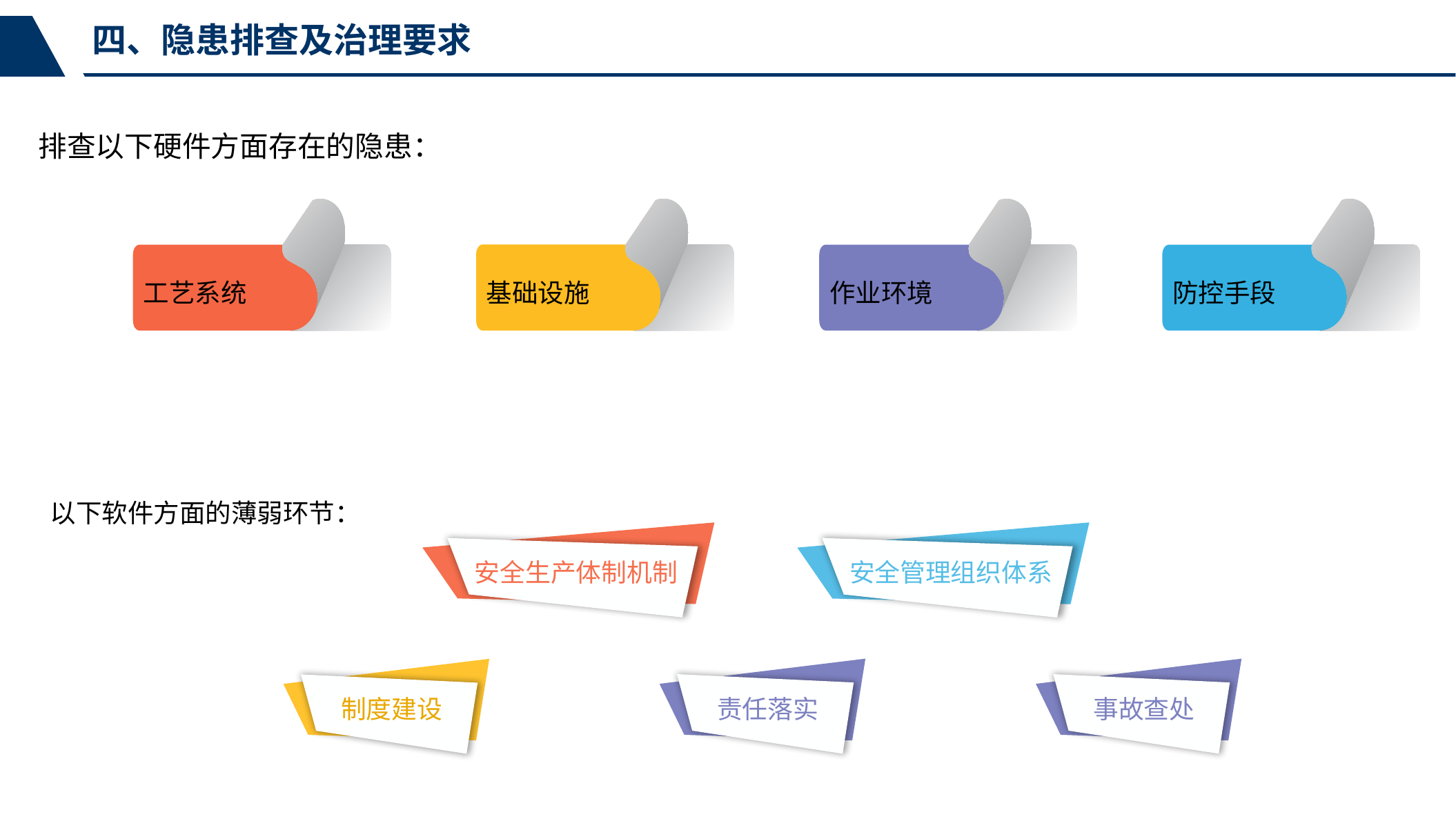

四、隐患排查及治理要求

排查以下硬件方面存在的隐患：

基础设施

防控手段

工艺系统

作业环境

以下软件方面的薄弱环节：

安全生产体制机制

安全管理组织体系

责任落实

事故查处

制度建设